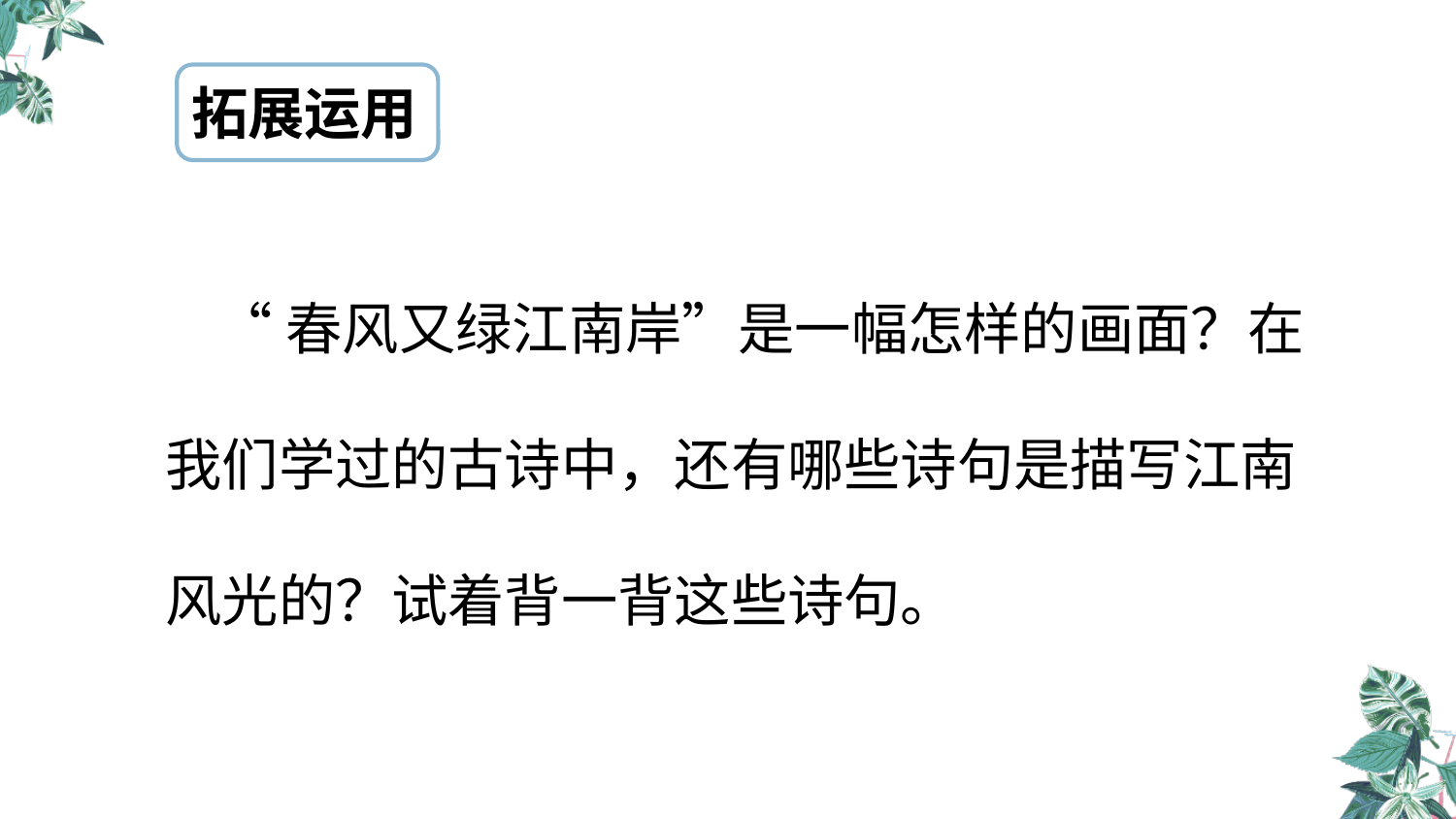

拓展运用
    “春风又绿江南岸”是一幅怎样的画面？在我们学过的古诗中，还有哪些诗句是描写江南风光的？试着背一背这些诗句。